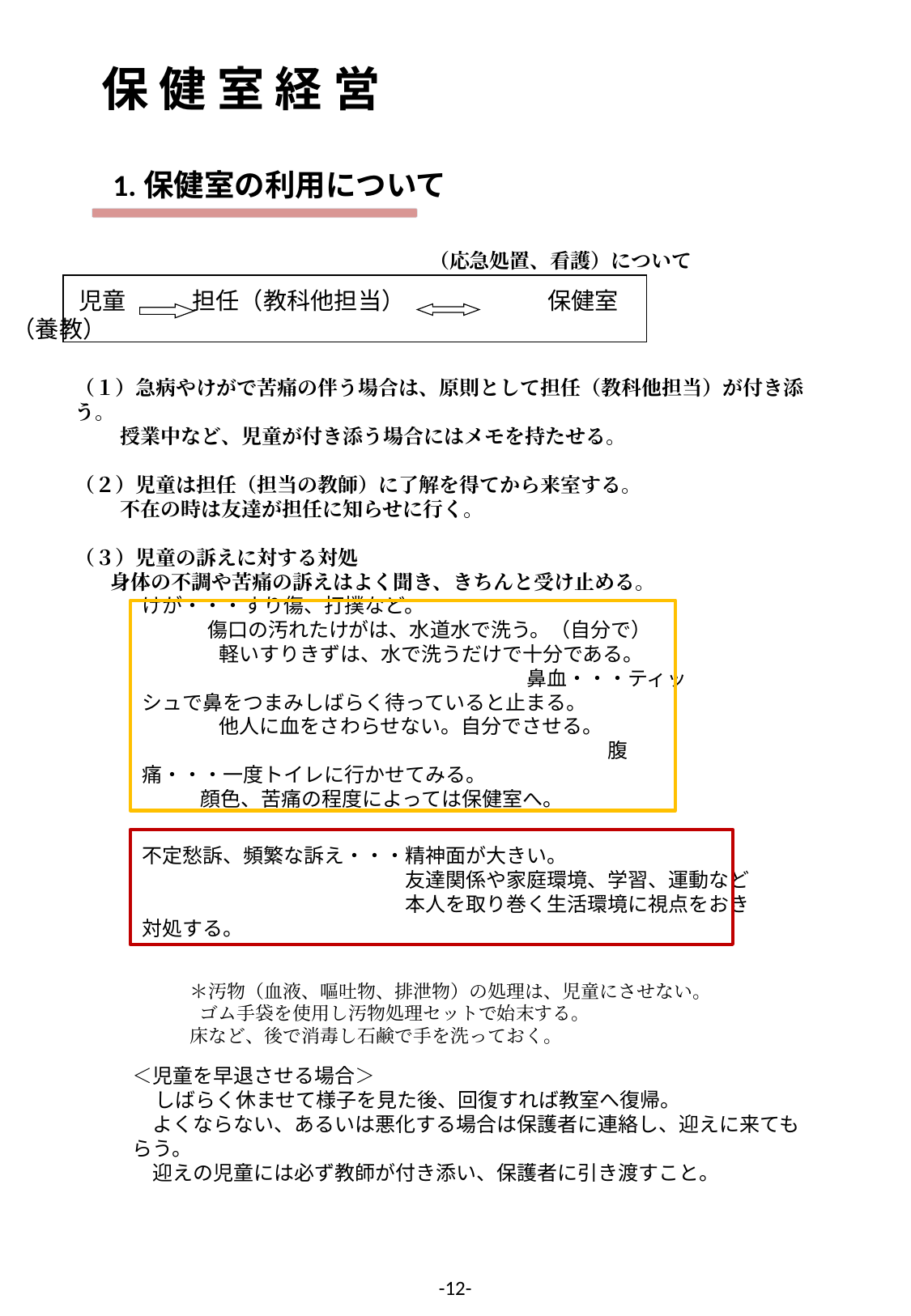

# 保 健 室 経 営

　1.保健室の利用について

（応急処置、看護）について

　　　　児童        　担任（教科他担当）　　　　　　保健室（養教）

（１）急病やけがで苦痛の伴う場合は、原則として担任（教科他担当）が付き添う。
    　授業中など、児童が付き添う場合にはメモを持たせる。

（２）児童は担任（担当の教師）に了解を得てから来室する。
    　不在の時は友達が担任に知らせに行く。

（３）児童の訴えに対する対処
      身体の不調や苦痛の訴えはよく聞き、きちんと受け止める。

けが・・・すり傷、打撲など。
   　      傷口の汚れたけがは、水道水で洗う。（自分で）
      　　 軽いすりきずは、水で洗うだけで十分である。　　　　　　　　　　　　　　　　　　　　　鼻血・・・ティッシュで鼻をつまみしばらく待っていると止まる。
       　　他人に血をさわらせない。自分でさせる。　　　　　　　　　　　　　　　　　　　　　　　　　　　腹痛・・・一度トイレに行かせてみる。
            顔色、苦痛の程度によっては保健室へ。

不定愁訴、頻繁な訴え・・・精神面が大きい。
　　　　　　　　　　　　　友達関係や家庭環境、学習、運動など
　　　　　　　　　　　　　本人を取り巻く生活環境に視点をおき対処する。
＊汚物（血液、嘔吐物、排泄物）の処理は、児童にさせない。
 ゴム手袋を使用し汚物処理セットで始末する。
床など、後で消毒し石鹸で手を洗っておく。
＜児童を早退させる場合＞
    しばらく休ませて様子を見た後、回復すれば教室へ復帰。
　よくならない、あるいは悪化する場合は保護者に連絡し、迎えに来てもらう。
　迎えの児童には必ず教師が付き添い、保護者に引き渡すこと。
-12-